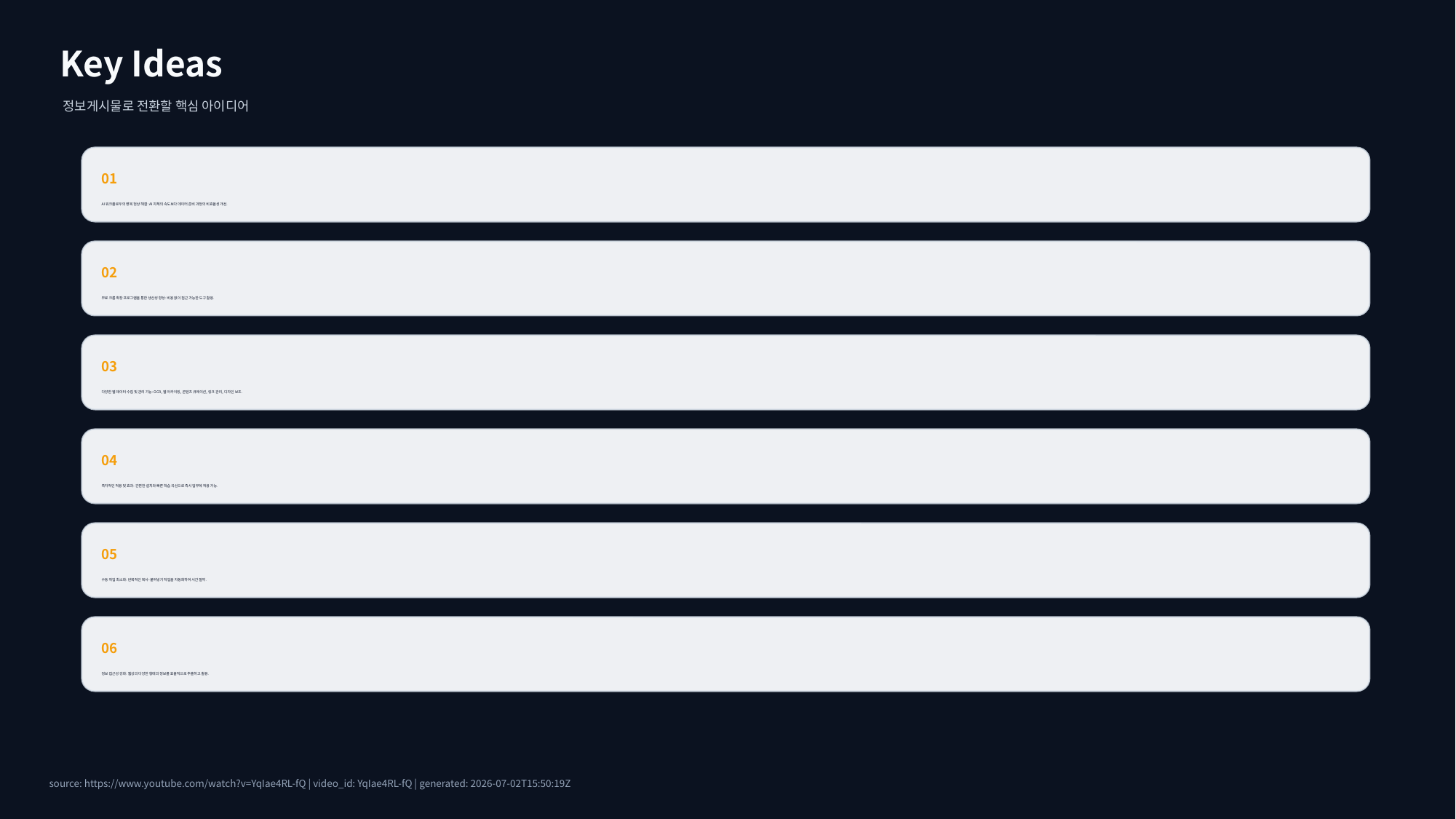

Key Ideas
정보게시물로 전환할 핵심 아이디어

01
AI 워크플로우의 병목 현상 해결: AI 자체의 속도보다 데이터 준비 과정의 비효율성 개선.

02
무료 크롬 확장 프로그램을 통한 생산성 향상: 비용 없이 접근 가능한 도구 활용.

03
다양한 웹 데이터 수집 및 관리 기능: OCR, 웹 아카이빙, 콘텐츠 큐레이션, 링크 관리, 디자인 보조.

04
즉각적인 적용 및 효과: 간편한 설치와 빠른 학습 곡선으로 즉시 업무에 적용 가능.

05
수동 작업 최소화: 반복적인 복사-붙여넣기 작업을 자동화하여 시간 절약.

06
정보 접근성 강화: 웹상의 다양한 형태의 정보를 효율적으로 추출하고 활용.
source: https://www.youtube.com/watch?v=YqIae4RL-fQ | video_id: YqIae4RL-fQ | generated: 2026-07-02T15:50:19Z